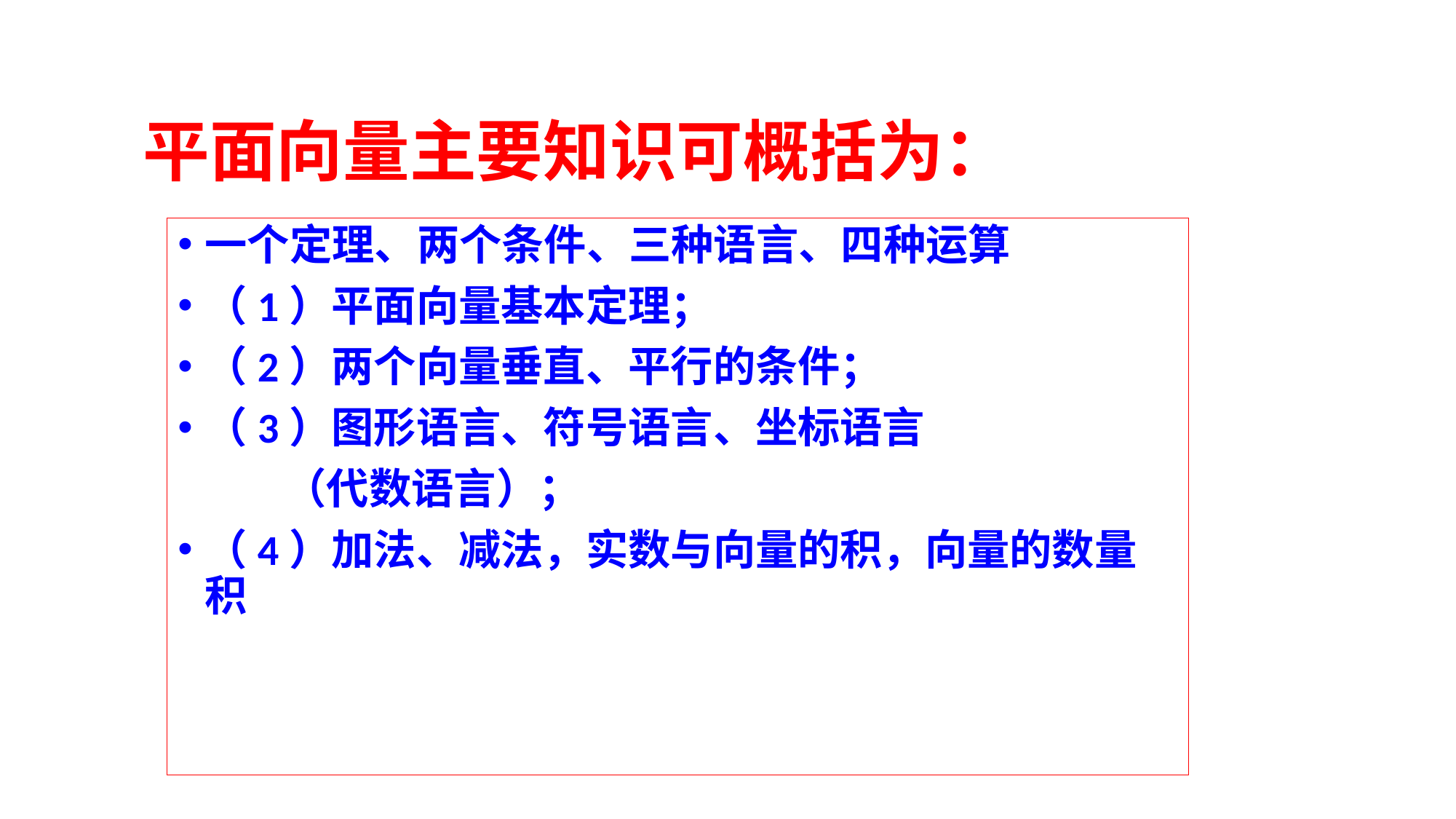

平面向量主要知识可概括为：
一个定理、两个条件、三种语言、四种运算
（1）平面向量基本定理；
（2）两个向量垂直、平行的条件；
（3）图形语言、符号语言、坐标语言
          （代数语言）；
（4）加法、减法，实数与向量的积，向量的数量积